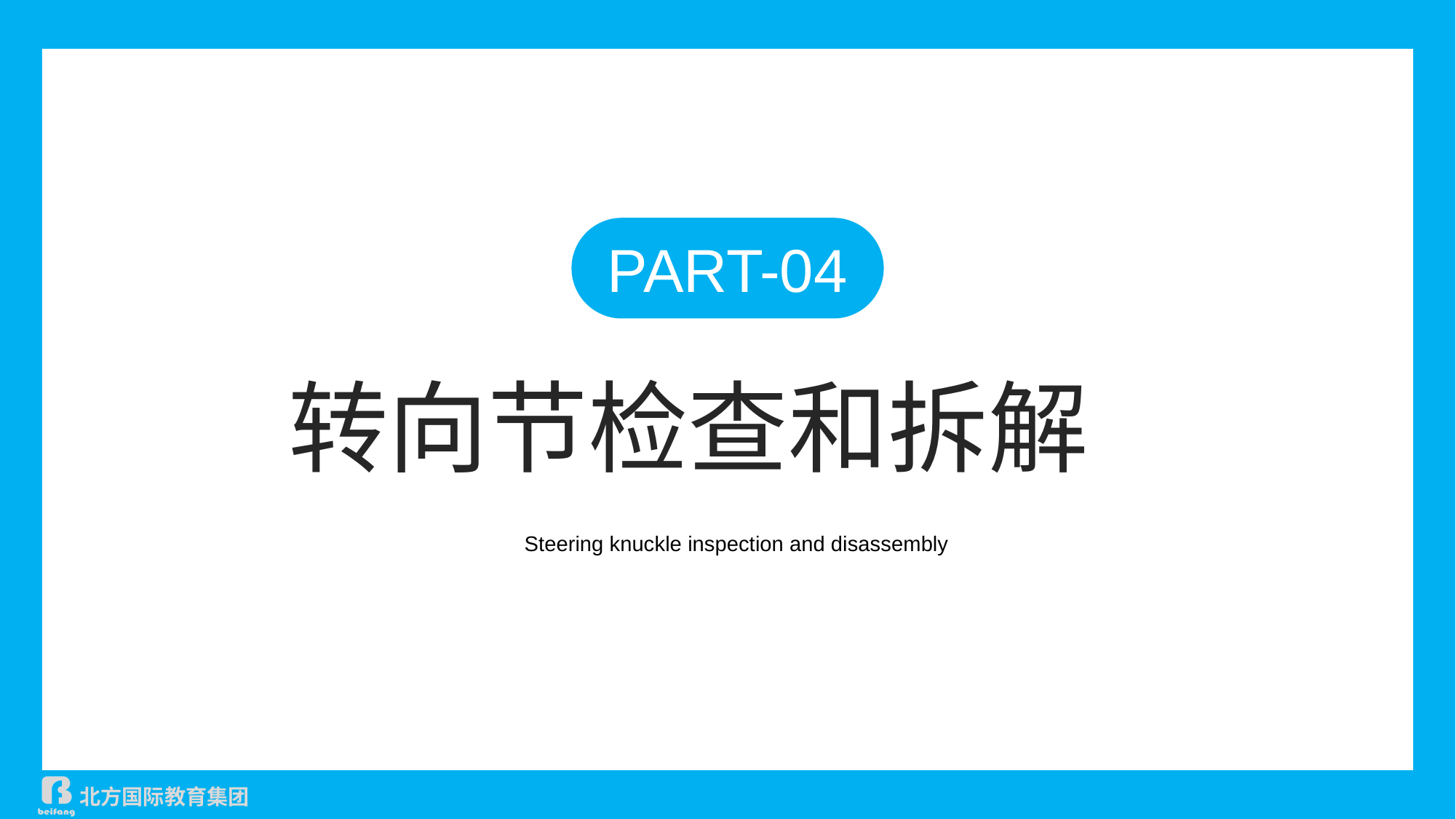

PART-04
转向节检查和拆解
Steering knuckle inspection and disassembly